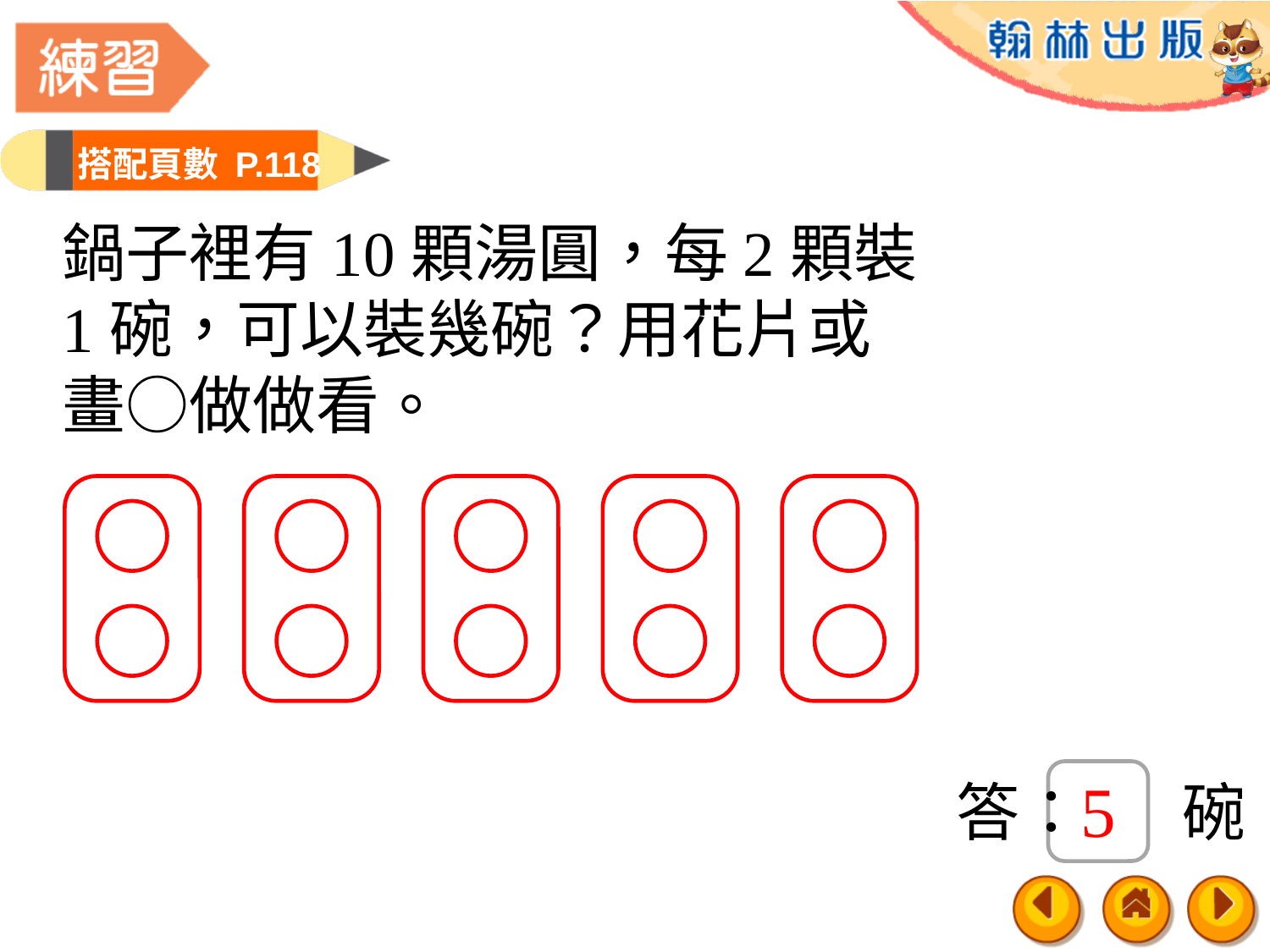

搭配頁數 P.118
鍋子裡有10顆湯圓，每2顆裝
1碗，可以裝幾碗？用花片或
畫○做做看。

5

答：       碗